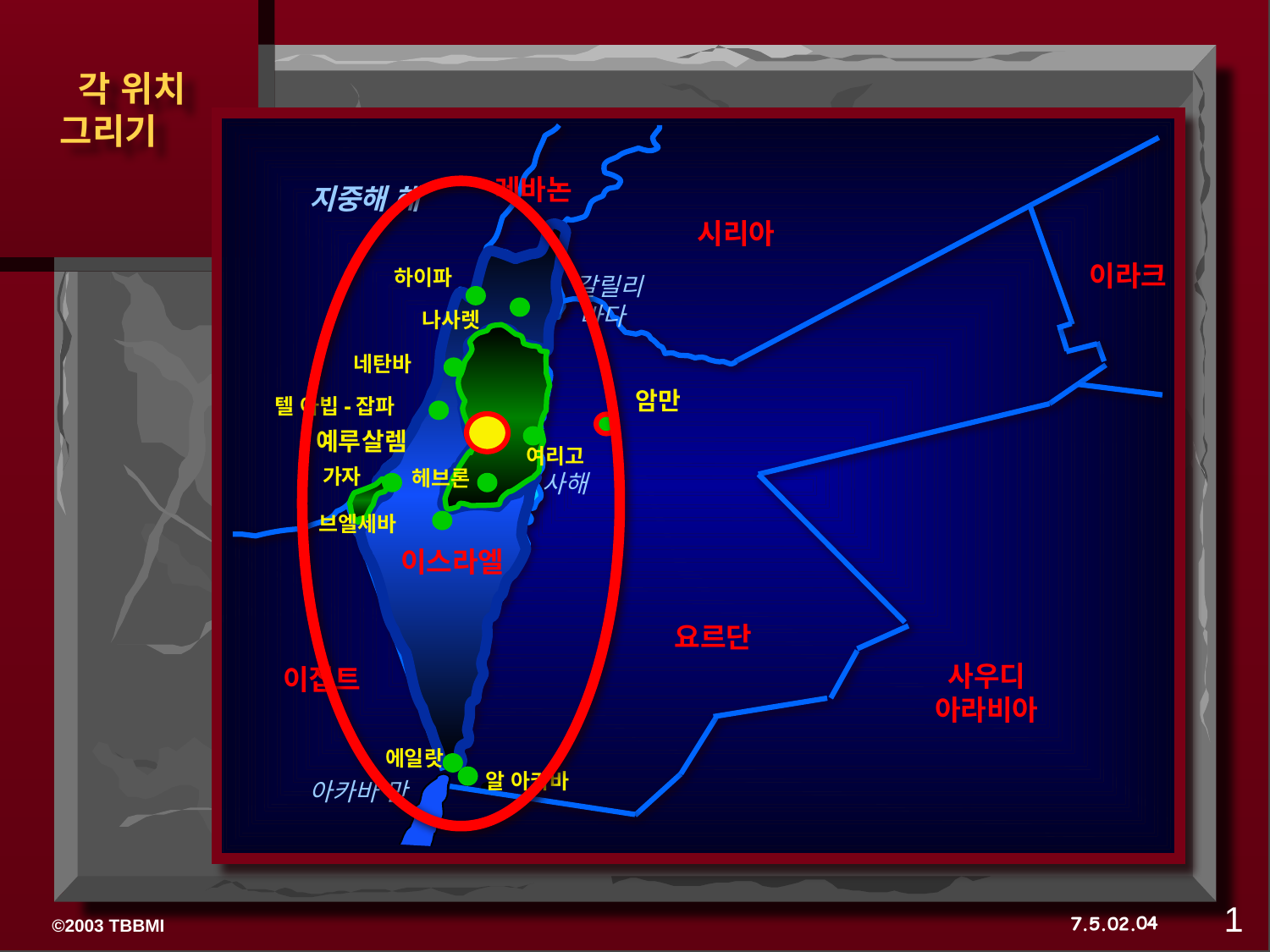

레바논
 지중해 해

시리아

이라크
하이파
 갈릴리 바다

나사렛
네탄바

텔 아빕-잡파

예루살렘

가자
헤브론
 사해

브엘세바

이스라엘
에일랏

알 아카바

여리고

암만

요르단

사우디 아라비아
이집트

 아카바 만

1
04